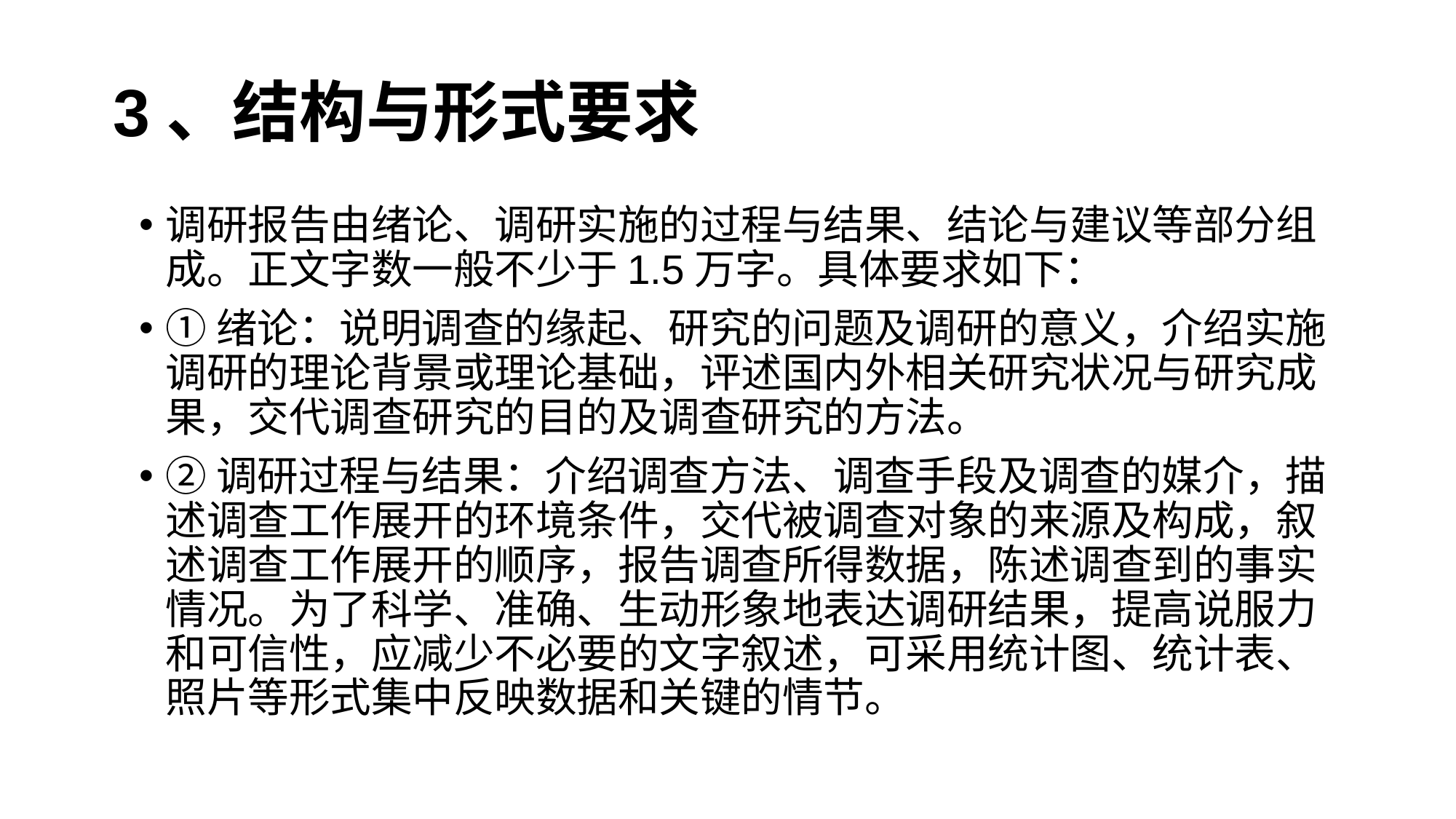

# 3、结构与形式要求
调研报告由绪论、调研实施的过程与结果、结论与建议等部分组成。正文字数一般不少于1.5万字。具体要求如下：
①绪论：说明调查的缘起、研究的问题及调研的意义，介绍实施调研的理论背景或理论基础，评述国内外相关研究状况与研究成果，交代调查研究的目的及调查研究的方法。
②调研过程与结果：介绍调查方法、调查手段及调查的媒介，描述调查工作展开的环境条件，交代被调查对象的来源及构成，叙述调查工作展开的顺序，报告调查所得数据，陈述调查到的事实情况。为了科学、准确、生动形象地表达调研结果，提高说服力和可信性，应减少不必要的文字叙述，可采用统计图、统计表、照片等形式集中反映数据和关键的情节。